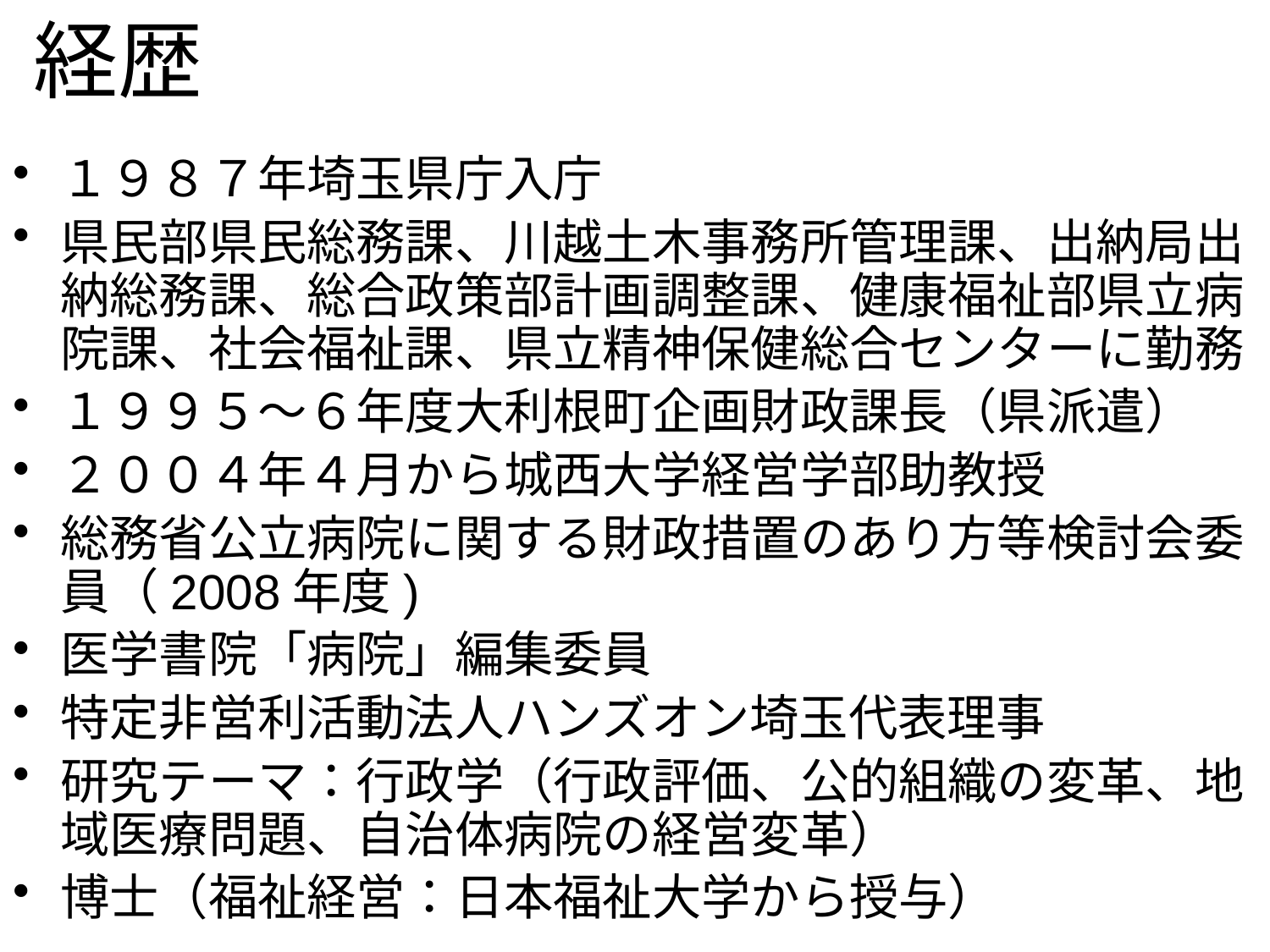

# 経歴
１９８７年埼玉県庁入庁
県民部県民総務課、川越土木事務所管理課、出納局出納総務課、総合政策部計画調整課、健康福祉部県立病院課、社会福祉課、県立精神保健総合センターに勤務
１９９５～６年度大利根町企画財政課長（県派遣）
２００４年４月から城西大学経営学部助教授
総務省公立病院に関する財政措置のあり方等検討会委員（2008年度)
医学書院「病院」編集委員
特定非営利活動法人ハンズオン埼玉代表理事
研究テーマ：行政学（行政評価、公的組織の変革、地域医療問題、自治体病院の経営変革）
博士（福祉経営：日本福祉大学から授与）